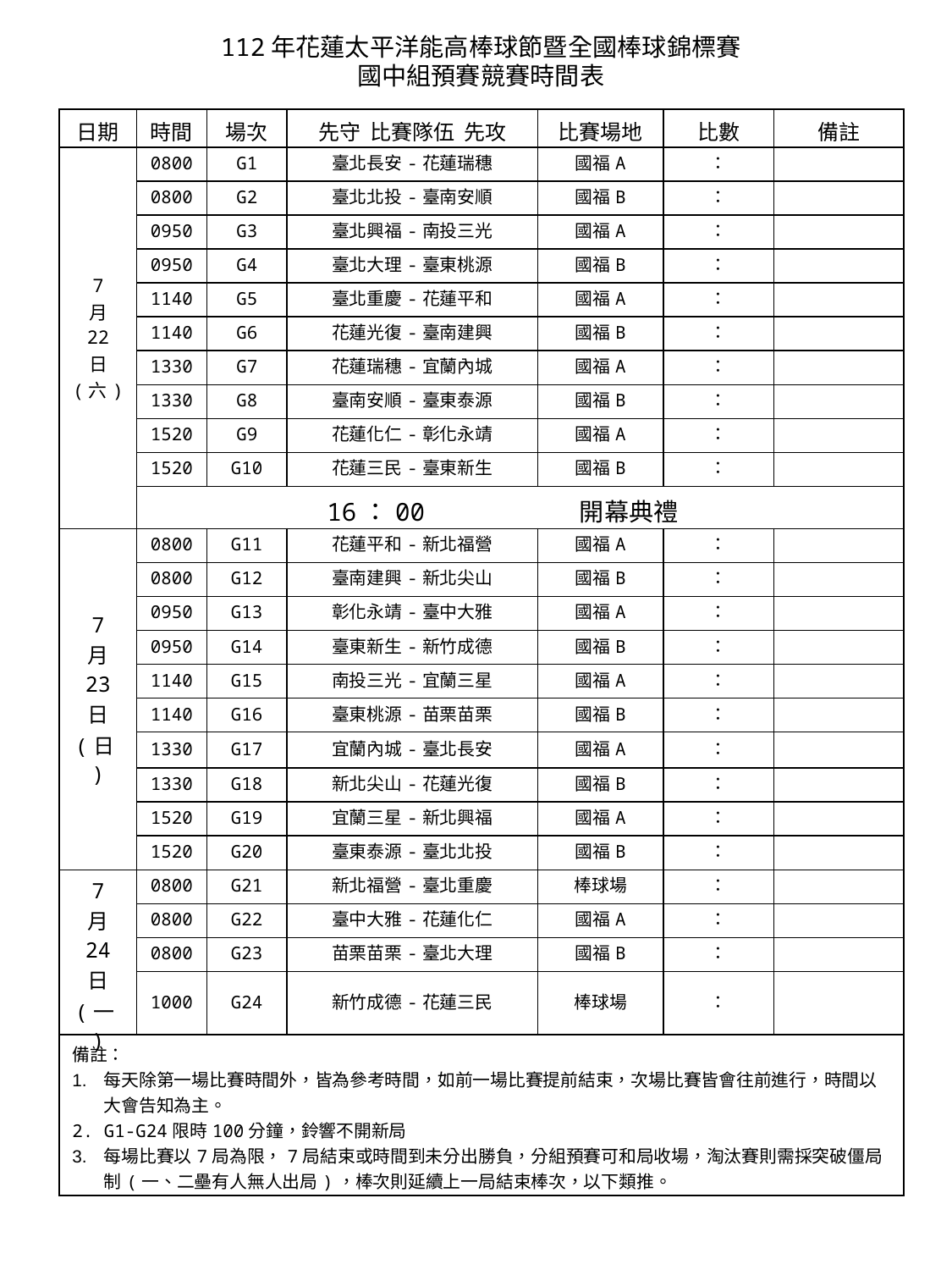

112年花蓮太平洋能高棒球節暨全國棒球錦標賽
國中組預賽競賽時間表
| 日期 | 時間 | 場次 | 先守 比賽隊伍 先攻 | 比賽場地 | 比數 | 備註 |
| --- | --- | --- | --- | --- | --- | --- |
| 7 月 22 日 (六) | 0800 | G1 | 臺北長安-花蓮瑞穗 | 國福A | ： |  |
|  | 0800 | G2 | 臺北北投-臺南安順 | 國福B | ： |  |
|  | 0950 | G3 | 臺北興福-南投三光 | 國福A | ： |  |
|  | 0950 | G4 | 臺北大理-臺東桃源 | 國福B | ： |  |
|  | 1140 | G5 | 臺北重慶-花蓮平和 | 國福A | ： |  |
|  | 1140 | G6 | 花蓮光復-臺南建興 | 國福B | ： |  |
|  | 1330 | G7 | 花蓮瑞穗-宜蘭內城 | 國福A | ： |  |
|  | 1330 | G8 | 臺南安順-臺東泰源 | 國福B | ： |  |
|  | 1520 | G9 | 花蓮化仁-彰化永靖 | 國福A | ： |  |
|  | 1520 | G10 | 花蓮三民-臺東新生 | 國福B | ： |  |
|  | 16：00 開幕典禮 |  |  |  |  |  |
| 7 月 23 日 (日) | 0800 | G11 | 花蓮平和-新北福營 | 國福A | ： |  |
|  | 0800 | G12 | 臺南建興-新北尖山 | 國福B | ： |  |
|  | 0950 | G13 | 彰化永靖-臺中大雅 | 國福A | ： |  |
|  | 0950 | G14 | 臺東新生-新竹成德 | 國福B | ： |  |
|  | 1140 | G15 | 南投三光-宜蘭三星 | 國福A | ： |  |
|  | 1140 | G16 | 臺東桃源-苗栗苗栗 | 國福B | ： |  |
|  | 1330 | G17 | 宜蘭內城-臺北長安 | 國福A | ： |  |
|  | 1330 | G18 | 新北尖山-花蓮光復 | 國福B | ： |  |
|  | 1520 | G19 | 宜蘭三星-新北興福 | 國福A | ： |  |
|  | 1520 | G20 | 臺東泰源-臺北北投 | 國福B | ： |  |
| 7 月 24 日 (一) | 0800 | G21 | 新北福營-臺北重慶 | 棒球場 | ： |  |
|  | 0800 | G22 | 臺中大雅-花蓮化仁 | 國福A | ： |  |
|  | 0800 | G23 | 苗栗苗栗-臺北大理 | 國福B | ： |  |
|  | 1000 | G24 | 新竹成德-花蓮三民 | 棒球場 | ： |  |
| 備註： 每天除第一場比賽時間外，皆為參考時間，如前一場比賽提前結束，次場比賽皆會往前進行，時間以大會告知為主。 G1-G24限時100分鐘，鈴響不開新局 每場比賽以7局為限，7局結束或時間到未分出勝負，分組預賽可和局收場，淘汰賽則需採突破僵局制(一、二壘有人無人出局)，棒次則延續上一局結束棒次，以下類推。 |  |  |  |  |  |  |